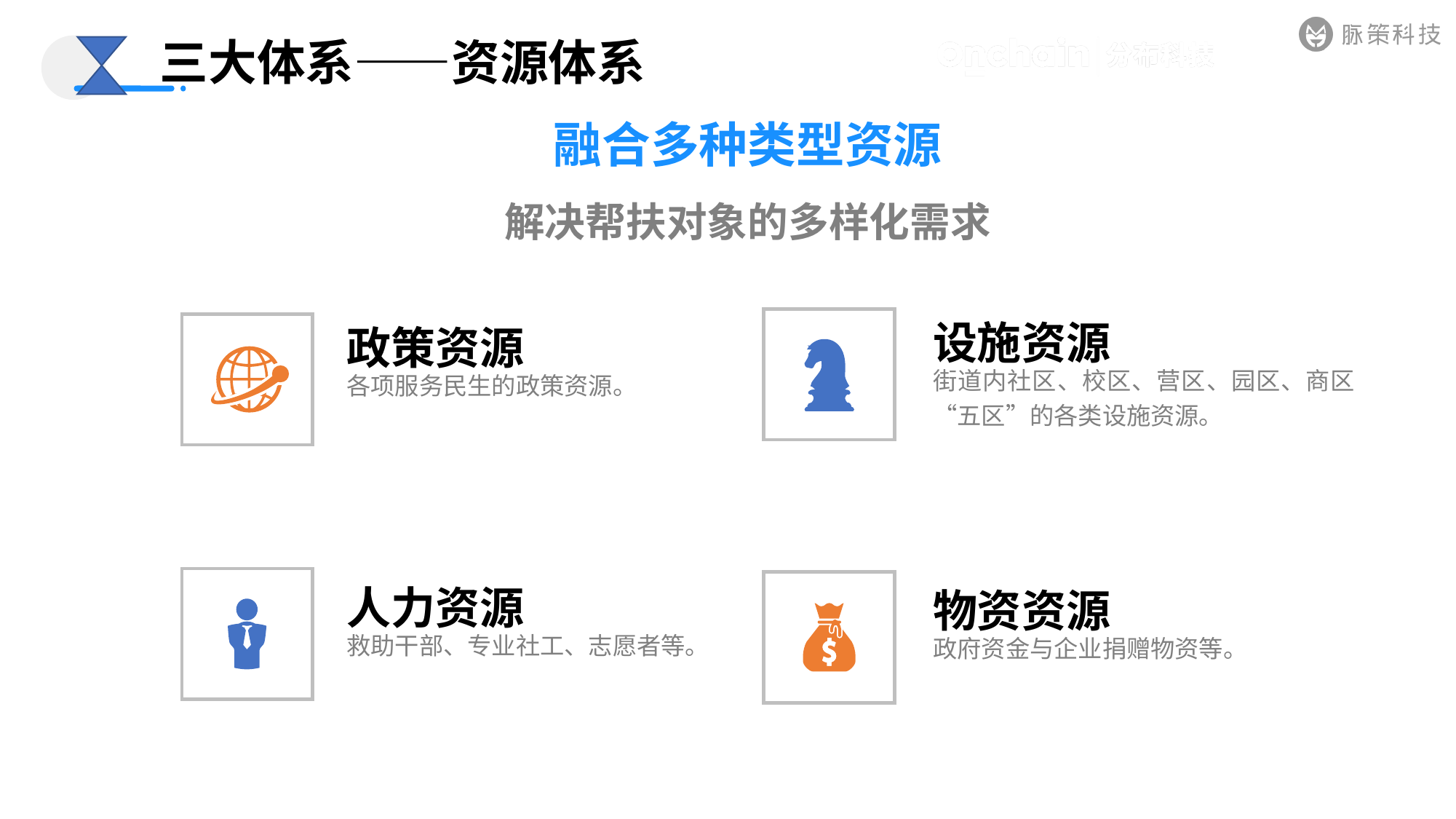

三大体系——资源体系

融合多种类型资源
解决帮扶对象的多样化需求
设施资源
街道内社区、校区、营区、园区、商区“五区”的各类设施资源。
政策资源
各项服务民生的政策资源。

人力资源
救助干部、专业社工、志愿者等。
物资资源
政府资金与企业捐赠物资等。